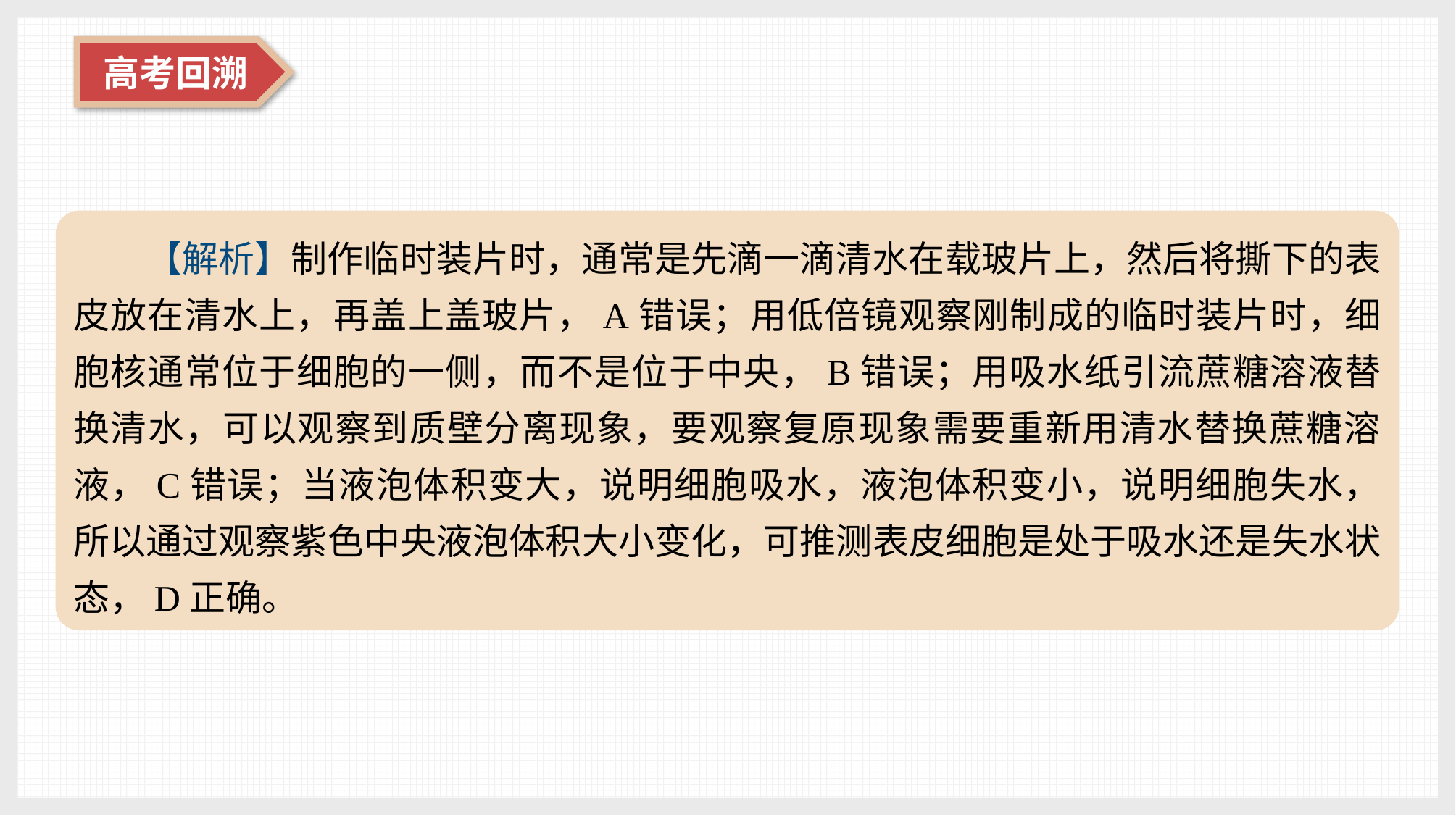

【解析】制作临时装片时，通常是先滴一滴清水在载玻片上，然后将撕下的表皮放在清水上，再盖上盖玻片，A错误；用低倍镜观察刚制成的临时装片时，细胞核通常位于细胞的一侧，而不是位于中央，B错误；用吸水纸引流蔗糖溶液替换清水，可以观察到质壁分离现象，要观察复原现象需要重新用清水替换蔗糖溶液，C错误；当液泡体积变大，说明细胞吸水，液泡体积变小，说明细胞失水，所以通过观察紫色中央液泡体积大小变化，可推测表皮细胞是处于吸水还是失水状态，D正确。